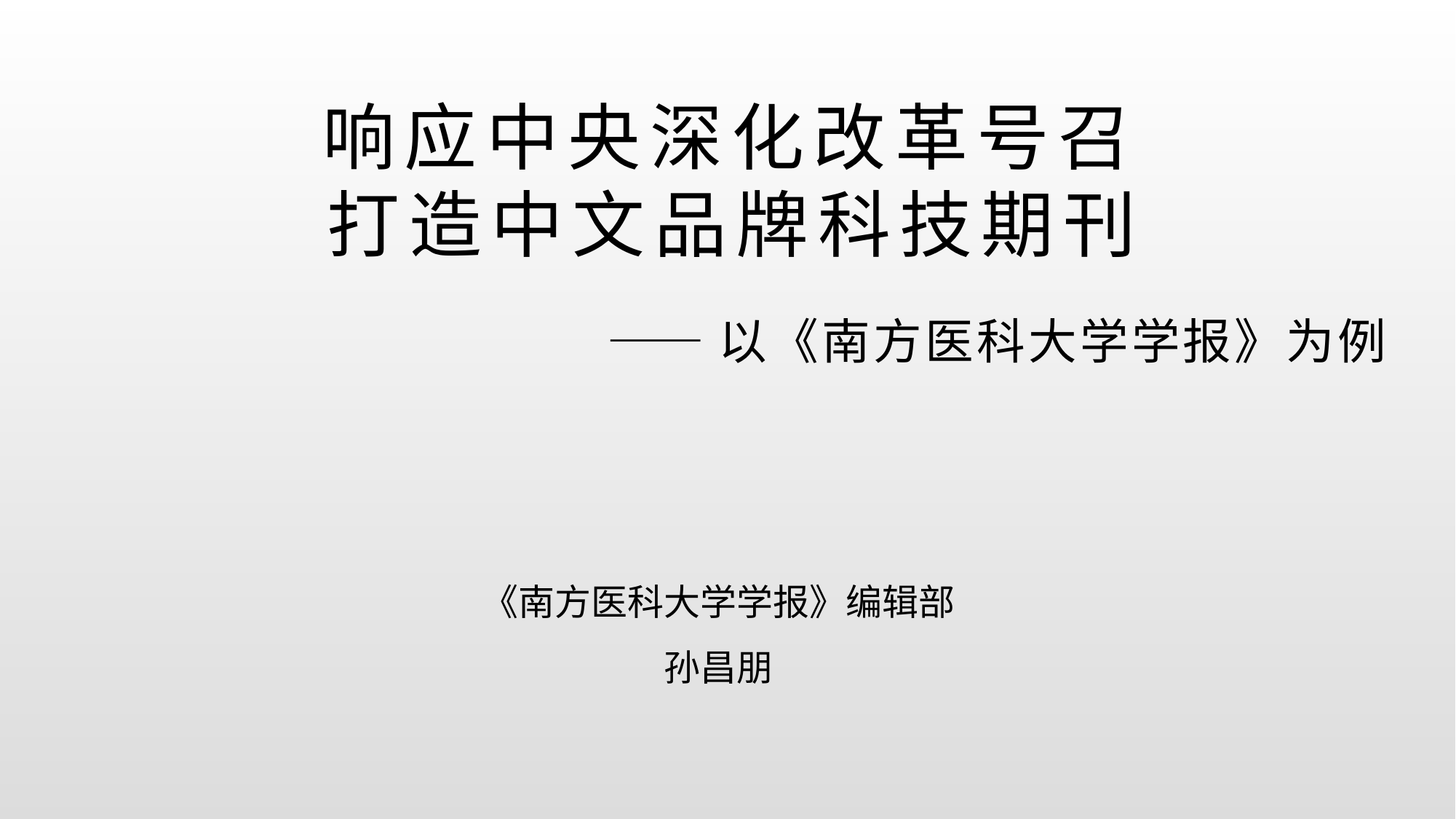

# 响应中央深化改革号召 打造中文品牌科技期刊
——以《南方医科大学学报》为例
《南方医科大学学报》编辑部
孙昌朋